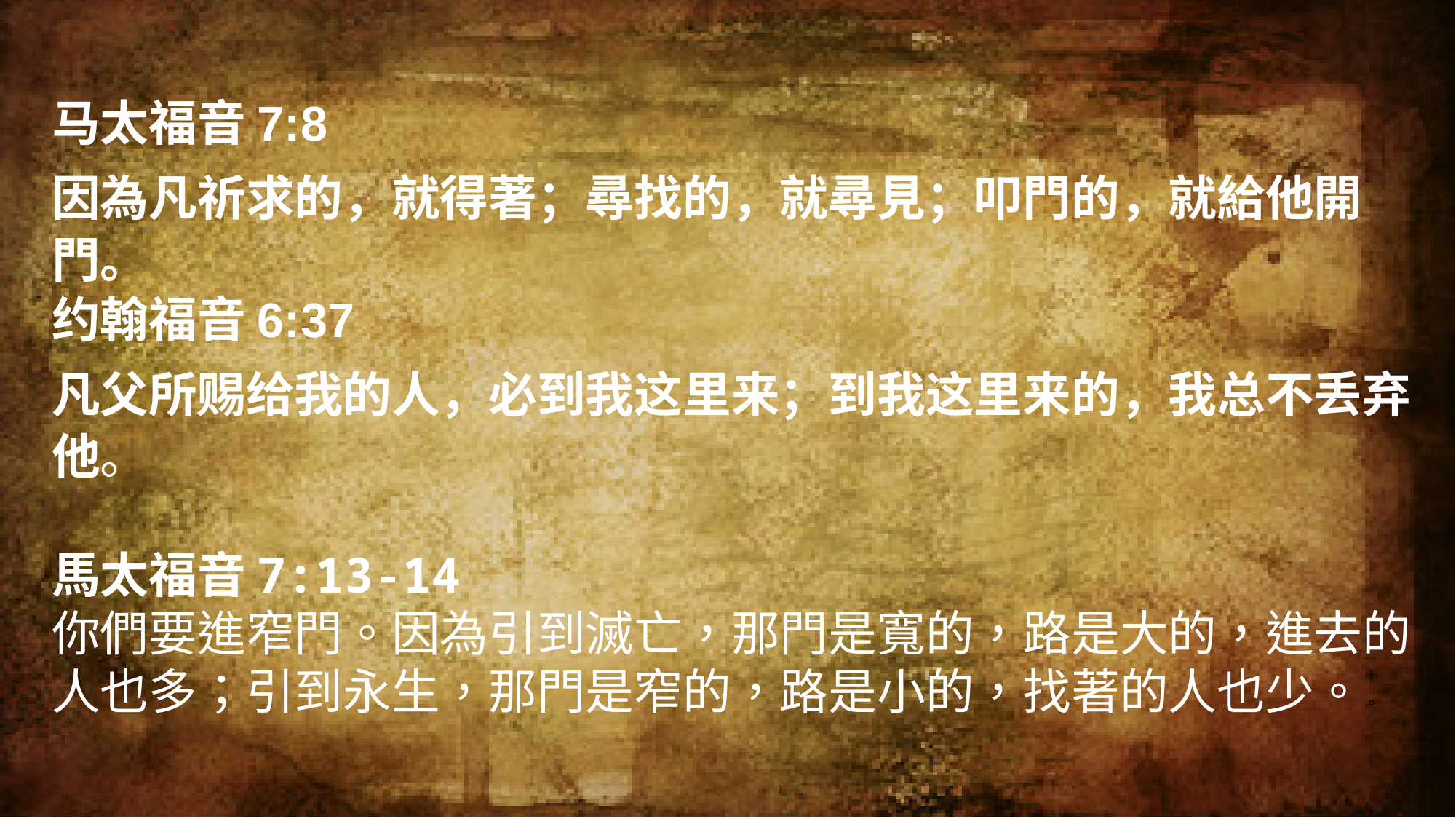

马太福音7:8
因為凡祈求的，就得著；尋找的，就尋見；叩門的，就給他開門。
约翰福音6:37
凡父所赐给我的人，必到我这里来；到我这里来的，我总不丢弃他。
馬太福音7:13-14
你們要進窄門。因為引到滅亡，那門是寬的，路是大的，進去的人也多；引到永生，那門是窄的，路是小的，找著的人也少。。